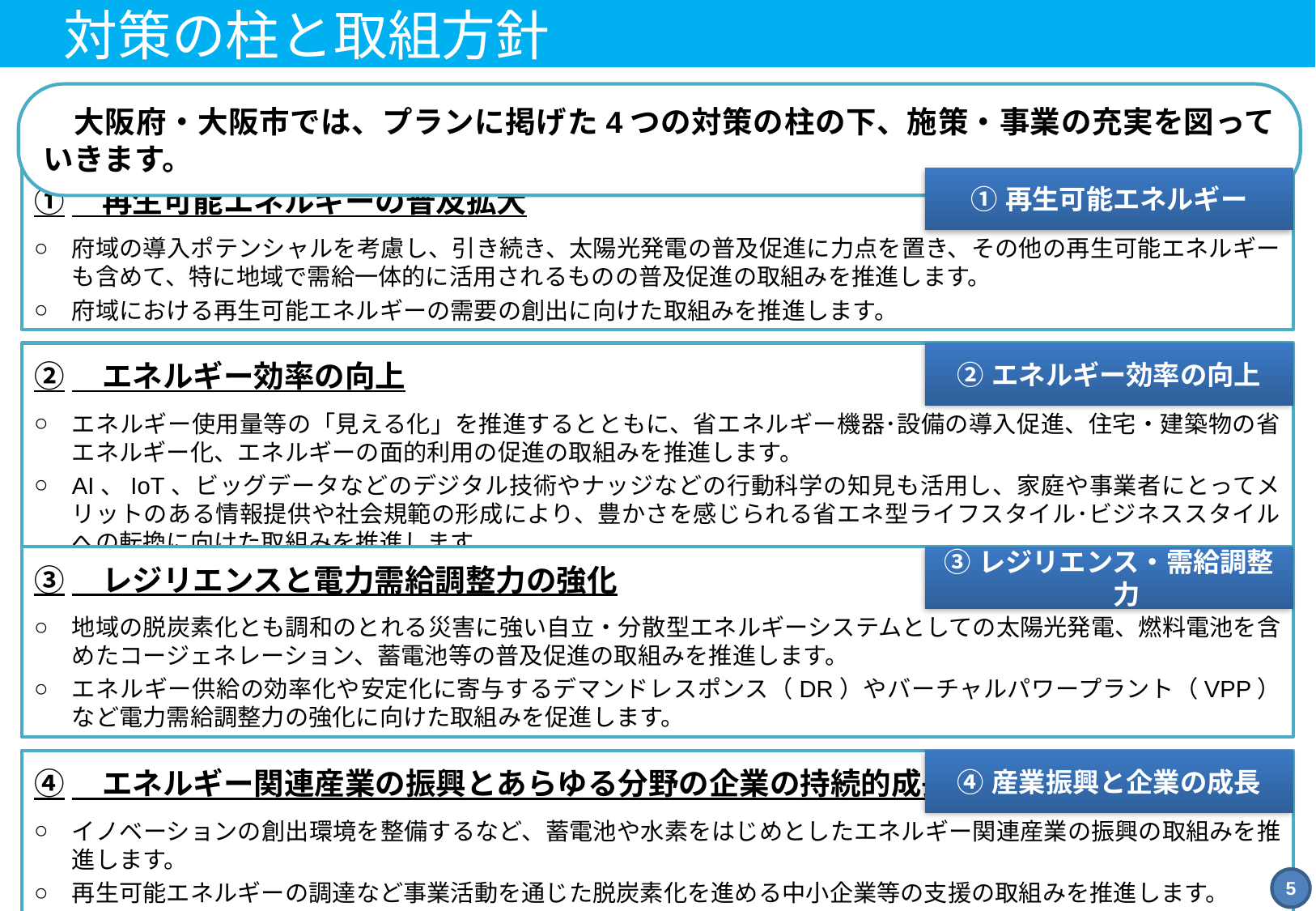

対策の柱と取組方針
　大阪府・大阪市では、プランに掲げた4つの対策の柱の下、施策・事業の充実を図っていきます。
①	再生可能エネルギー
①　再生可能エネルギーの普及拡大
府域の導入ポテンシャルを考慮し、引き続き、太陽光発電の普及促進に力点を置き、その他の再生可能エネルギーも含めて、特に地域で需給一体的に活用されるものの普及促進の取組みを推進します。
府域における再生可能エネルギーの需要の創出に向けた取組みを推進します。
②　エネルギー効率の向上
エネルギー使用量等の「見える化」を推進するとともに、省エネルギー機器･設備の導入促進、住宅・建築物の省エネルギー化、エネルギーの面的利用の促進の取組みを推進します。
AI、IoT、ビッグデータなどのデジタル技術やナッジなどの行動科学の知見も活用し、家庭や事業者にとってメリットのある情報提供や社会規範の形成により、豊かさを感じられる省エネ型ライフスタイル･ビジネススタイルへの転換に向けた取組みを推進します。
②	エネルギー効率の向上
③　レジリエンスと電力需給調整力の強化
地域の脱炭素化とも調和のとれる災害に強い自立・分散型エネルギーシステムとしての太陽光発電、燃料電池を含めたコージェネレーション、蓄電池等の普及促進の取組みを推進します。
エネルギー供給の効率化や安定化に寄与するデマンドレスポンス（DR）やバーチャルパワープラント（VPP）など電力需給調整力の強化に向けた取組みを促進します。
③	レジリエンス・需給調整力
④　エネルギー関連産業の振興とあらゆる分野の企業の持続的成長
イノベーションの創出環境を整備するなど、蓄電池や水素をはじめとしたエネルギー関連産業の振興の取組みを推進します。
再生可能エネルギーの調達など事業活動を通じた脱炭素化を進める中小企業等の支援の取組みを推進します。
④	産業振興と企業の成長
5